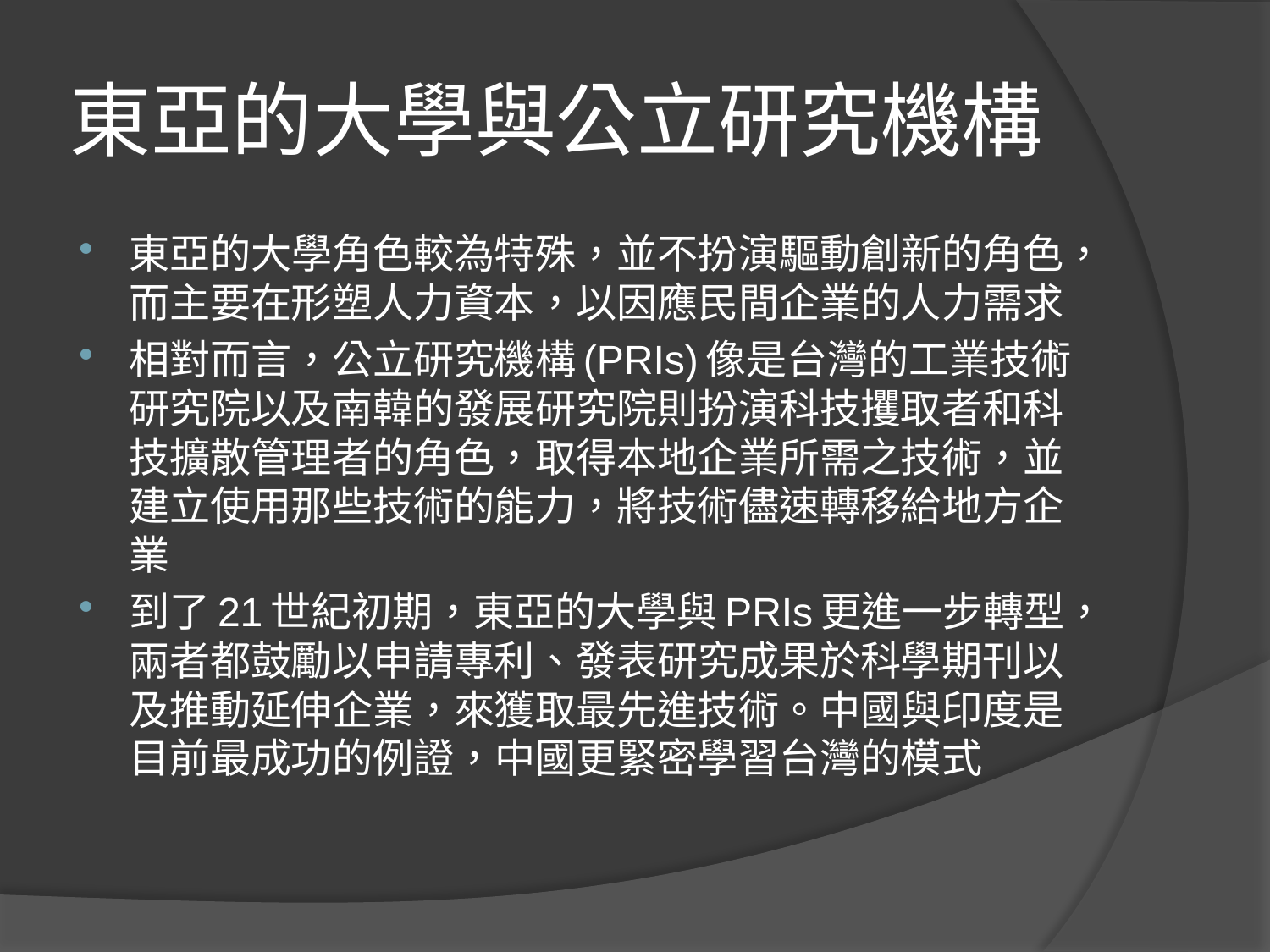

# 東亞的大學與公立研究機構
東亞的大學角色較為特殊，並不扮演驅動創新的角色，而主要在形塑人力資本，以因應民間企業的人力需求
相對而言，公立研究機構(PRIs)像是台灣的工業技術研究院以及南韓的發展研究院則扮演科技攫取者和科技擴散管理者的角色，取得本地企業所需之技術，並建立使用那些技術的能力，將技術儘速轉移給地方企業
到了21世紀初期，東亞的大學與PRIs更進一步轉型，兩者都鼓勵以申請專利、發表研究成果於科學期刊以及推動延伸企業，來獲取最先進技術。中國與印度是目前最成功的例證，中國更緊密學習台灣的模式